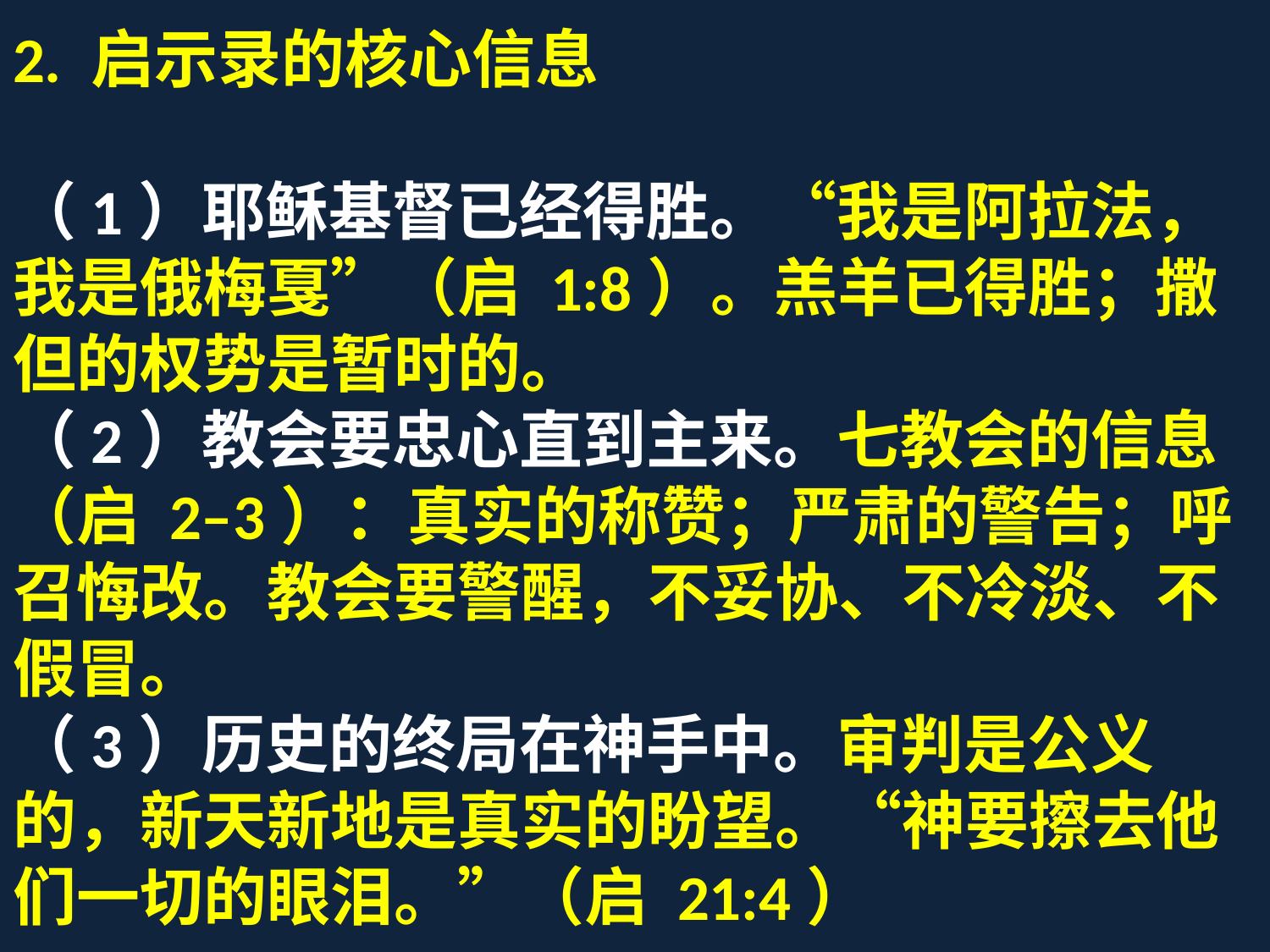

2. 启示录的核心信息

（1）耶稣基督已经得胜。“我是阿拉法，我是俄梅戛”（启 1:8）。羔羊已得胜；撒但的权势是暂时的。
（2）教会要忠心直到主来。七教会的信息（启 2–3）：真实的称赞；严肃的警告；呼召悔改。教会要警醒，不妥协、不冷淡、不假冒。
（3）历史的终局在神手中。审判是公义的，新天新地是真实的盼望。“神要擦去他们一切的眼泪。”（启 21:4）